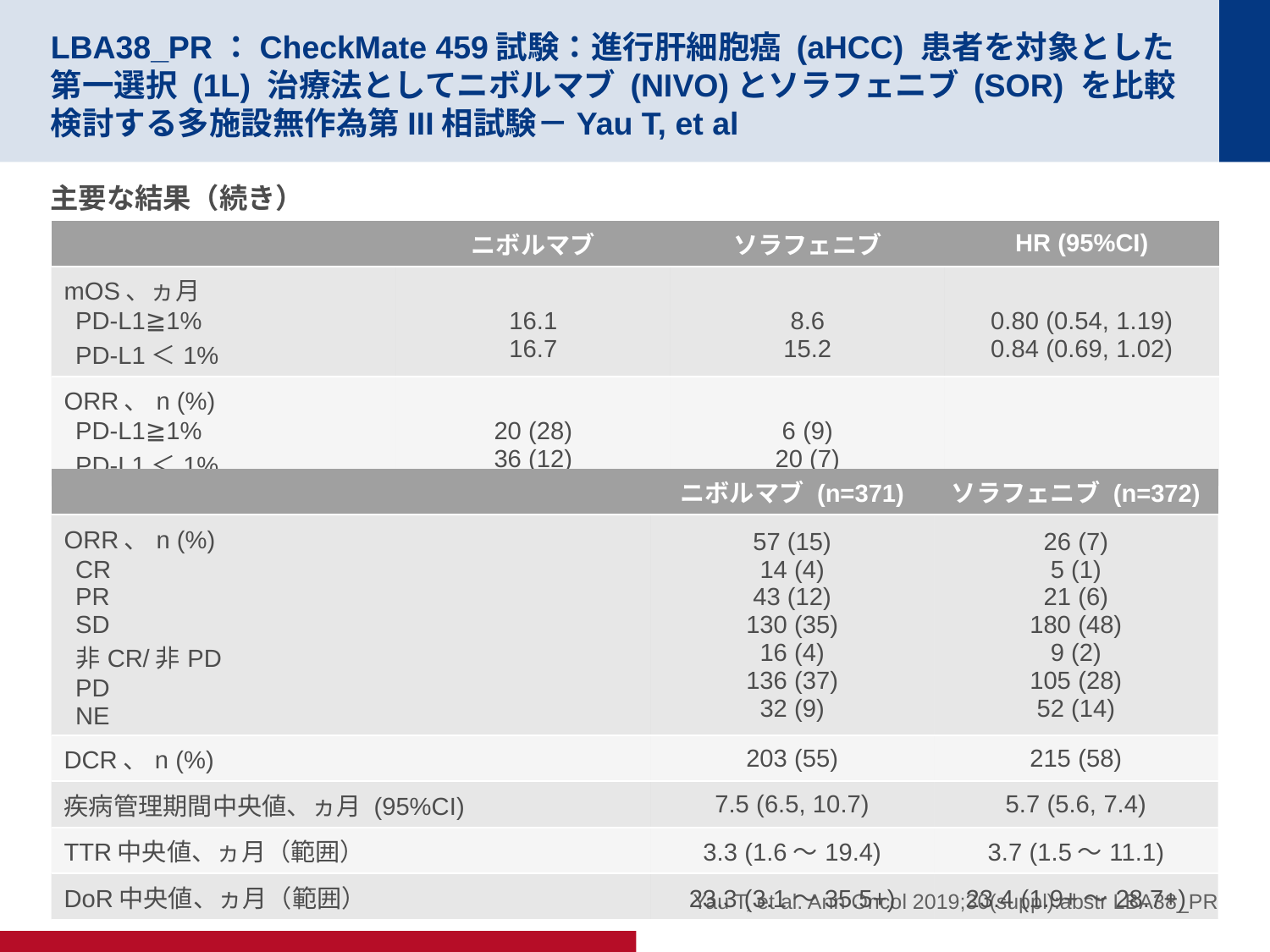

# LBA38_PR：CheckMate 459試験：進行肝細胞癌 (aHCC) 患者を対象とした第一選択 (1L) 治療法としてニボルマブ (NIVO)とソラフェニブ (SOR) を比較検討する多施設無作為第III相試験－Yau T, et al
主要な結果（続き）
|  | ニボルマブ | ソラフェニブ | HR (95%CI) |
| --- | --- | --- | --- |
| mOS、ヵ月 PD-L1≧1% PD-L1＜1% | 16.1 16.7 | 8.6 15.2 | 0.80 (0.54, 1.19) 0.84 (0.69, 1.02) |
| ORR、n (%) PD-L1≧1% PD-L1＜1% | 20 (28) 36 (12) | 6 (9) 20 (7) |  |
|  | ニボルマブ (n=371) | ソラフェニブ (n=372) |
| --- | --- | --- |
| ORR、n (%) CR PR SD 非CR/非PD PD NE | 57 (15) 14 (4) 43 (12) 130 (35) 16 (4) 136 (37) 32 (9) | 26 (7) 5 (1) 21 (6) 180 (48) 9 (2) 105 (28) 52 (14) |
| DCR、n (%) | 203 (55) | 215 (58) |
| 疾病管理期間中央値、ヵ月 (95%CI) | 7.5 (6.5, 10.7) | 5.7 (5.6, 7.4) |
| TTR中央値、ヵ月（範囲） | 3.3 (1.6～19.4) | 3.7 (1.5～11.1) |
| DoR中央値、ヵ月（範囲） | 23.3 (3.1～35.5+) | 23.4 (1.9+～28.7+) |
Yau T, et al. Ann Oncol 2019;30(suppl):abstr LBA38_PR